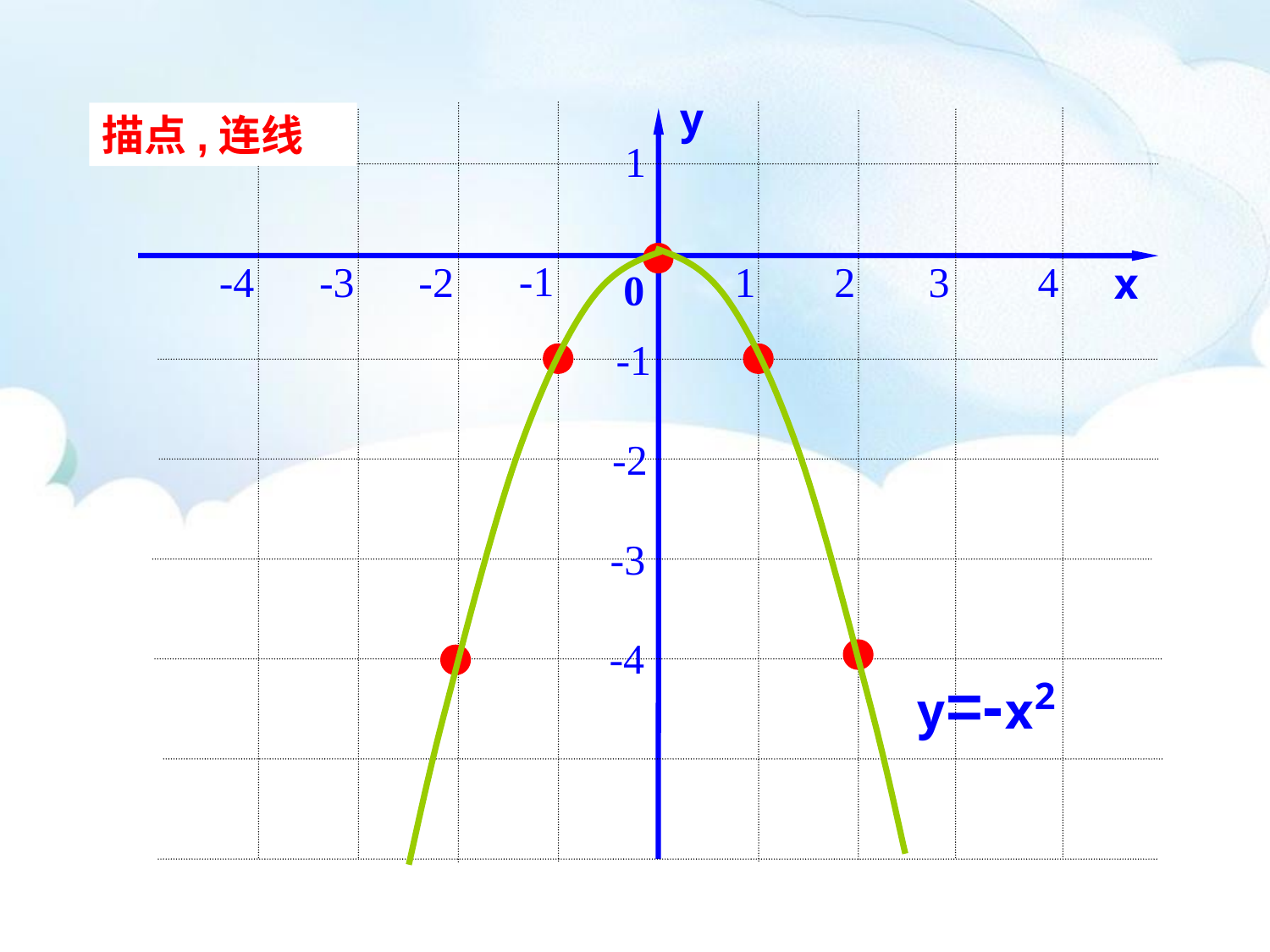

y

描点,连线

1

-1

-4
-3
-2

1
2
3
4
x

0
-1

-2

-3

-4

y=-x2